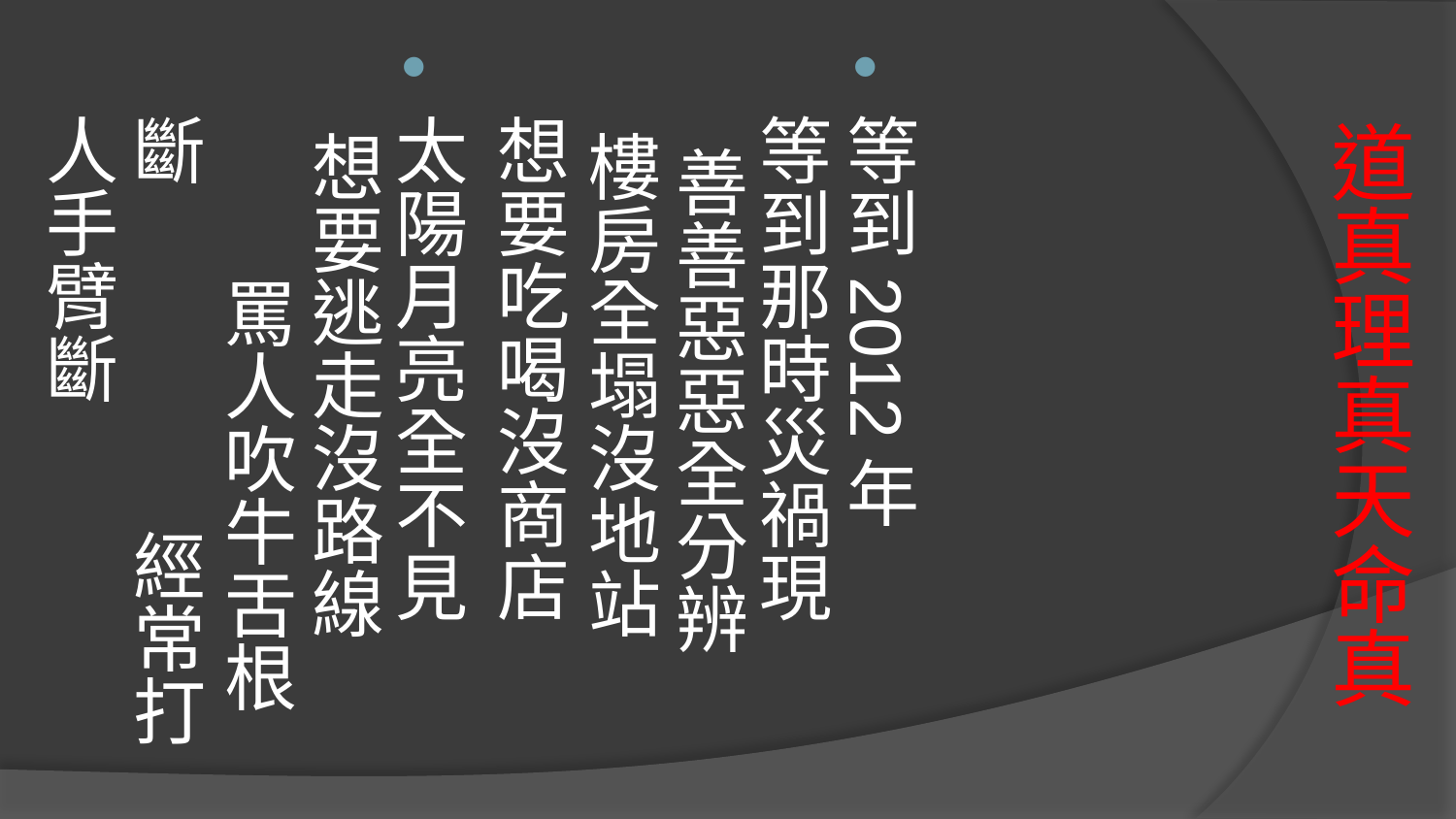

等到2012年
等到那時災禍現            善善惡惡全分辨         樓房全塌沒地站
想要吃喝沒商店
太陽月亮全不見           想要逃走沒路線                   罵人吹牛舌根斷                     經常打人手臂斷
# 道真理真天命真